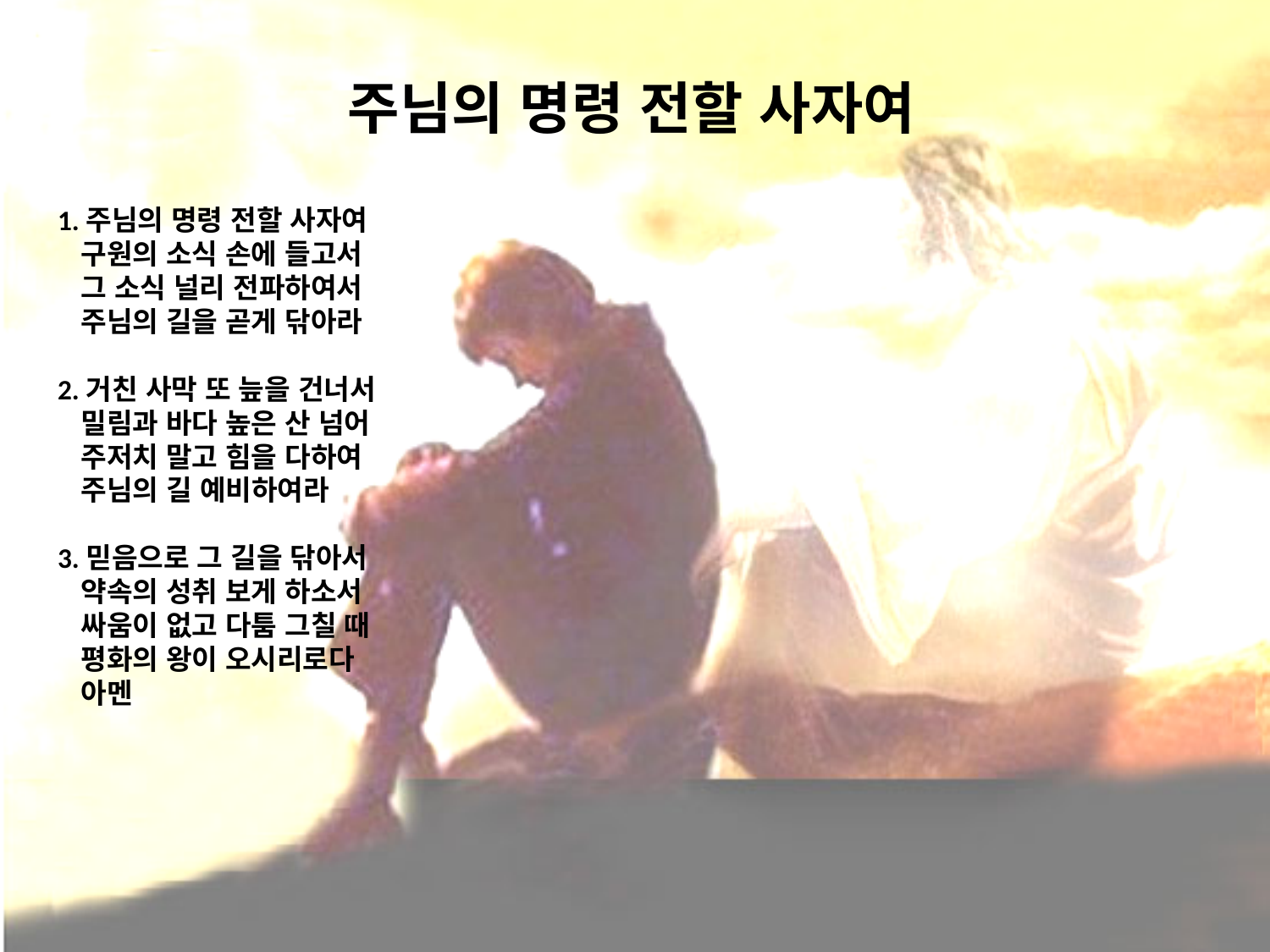

# 주님의 명령 전할 사자여
1.주님의 명령 전할 사자여
   구원의 소식 손에 들고서
   그 소식 널리 전파하여서
   주님의 길을 곧게 닦아라
2.거친 사막 또 늪을 건너서
   밀림과 바다 높은 산 넘어
   주저치 말고 힘을 다하여
   주님의 길 예비하여라
3.믿음으로 그 길을 닦아서
   약속의 성취 보게 하소서
   싸움이 없고 다툼 그칠 때
   평화의 왕이 오시리로다
   아멘